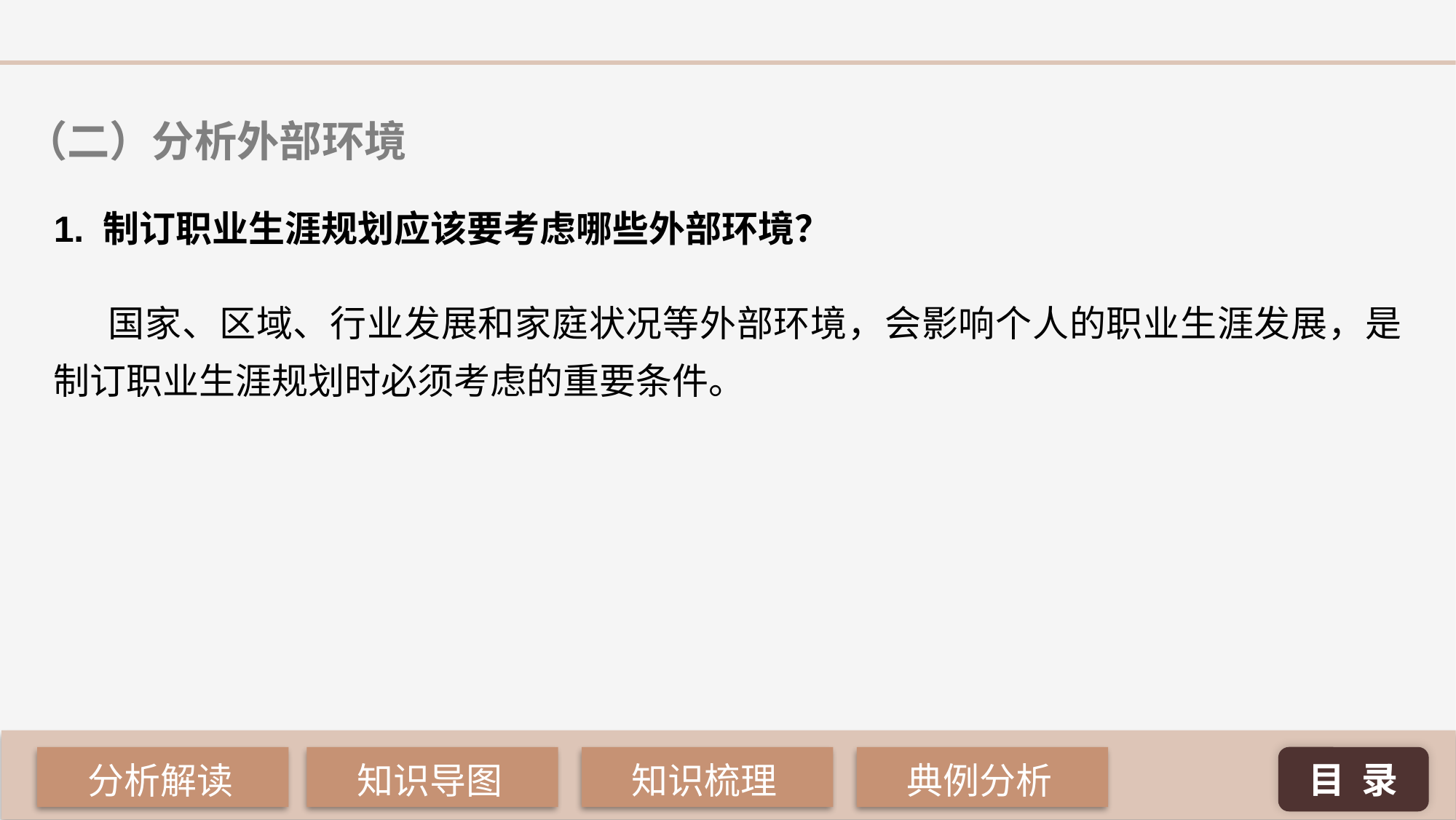

（二）分析外部环境
1. 制订职业生涯规划应该要考虑哪些外部环境？
国家、区域、行业发展和家庭状况等外部环境，会影响个人的职业生涯发展，是制订职业生涯规划时必须考虑的重要条件。